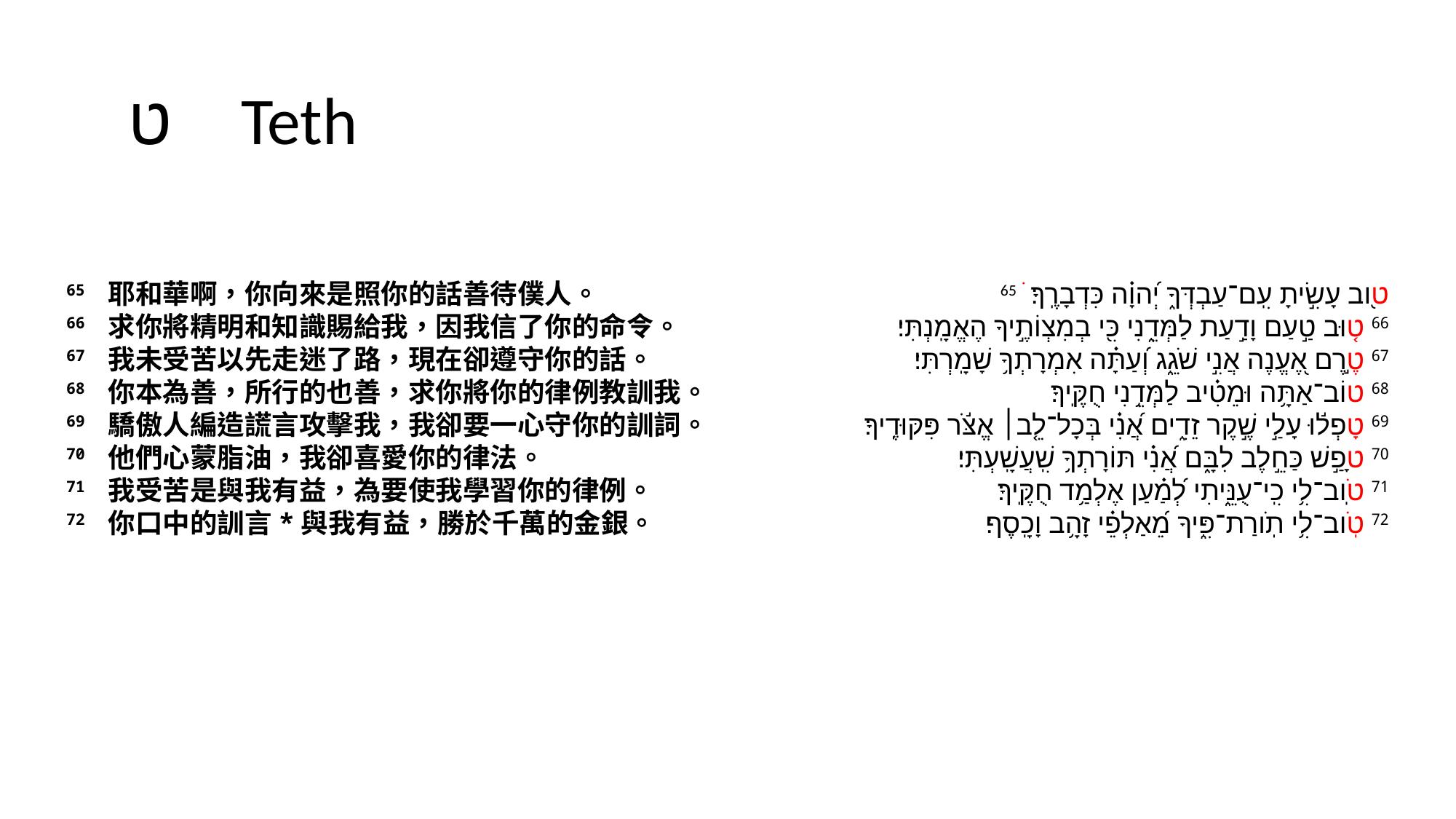

# ט    Teth
65 耶和華啊，你向來是照你的話善待僕人。
66 求你將精明和知識賜給我，因我信了你的命令。
67 我未受苦以先走迷了路，現在卻遵守你的話。
68 你本為善，所行的也善，求你將你的律例教訓我。
69 驕傲人編造謊言攻擊我，我卻要一心守你的訓詞。
70 他們心蒙脂油，我卻喜愛你的律法。
71 我受苦是與我有益，為要使我學習你的律例。
72 你口中的訓言*與我有益，勝於千萬的金銀。
65 ֹט֭וב עָשִׂ֣יתָ עִֽם־עַבְדְּךָ֑ יְ֝הוָ֗ה כִּדְבָרֶֽךָ׃
66 ט֤וּב טַ֣עַם וָדַ֣עַת לַמְּדֵ֑נִי כִּ֖י בְמִצְוֹתֶ֣יךָ הֶאֱמָֽנְתִּי׃
67 טֶ֣רֶם אֶ֭עֱנֶה אֲנִ֣י שֹׁגֵ֑ג וְ֝עַתָּ֗ה אִמְרָתְךָ֥ שָׁמָֽרְתִּי׃
68 טוֹב־אַתָּ֥ה וּמֵטִ֗יב לַמְּדֵ֥נִי חֻקֶּֽיךָ׃
69 טָפְל֬וּ עָלַ֣י שֶׁ֣קֶר זֵדִ֑ים אֲ֝נִ֗י בְּכָל־לֵ֤ב׀ אֱצֹּ֬ר פִּקּוּדֶֽיךָ׃
70 טָפַ֣שׁ כַּחֵ֣לֶב לִבָּ֑ם אֲ֝נִ֗י תּוֹרָתְךָ֥ שִֽׁעֲשָֽׁעְתִּי׃
71 טֹֽוב־לִ֥י כִֽי־עֻנֵּ֑יתִי לְ֝מַ֗עַן אֶלְמַ֥ד חֻקֶּֽיךָ׃
72 טֹֽוב־לִ֥י תֹֽורַת־פִּ֑יךָ מֵ֝אַלְפֵ֗י זָהָ֥ב וָכָֽסֶף׃